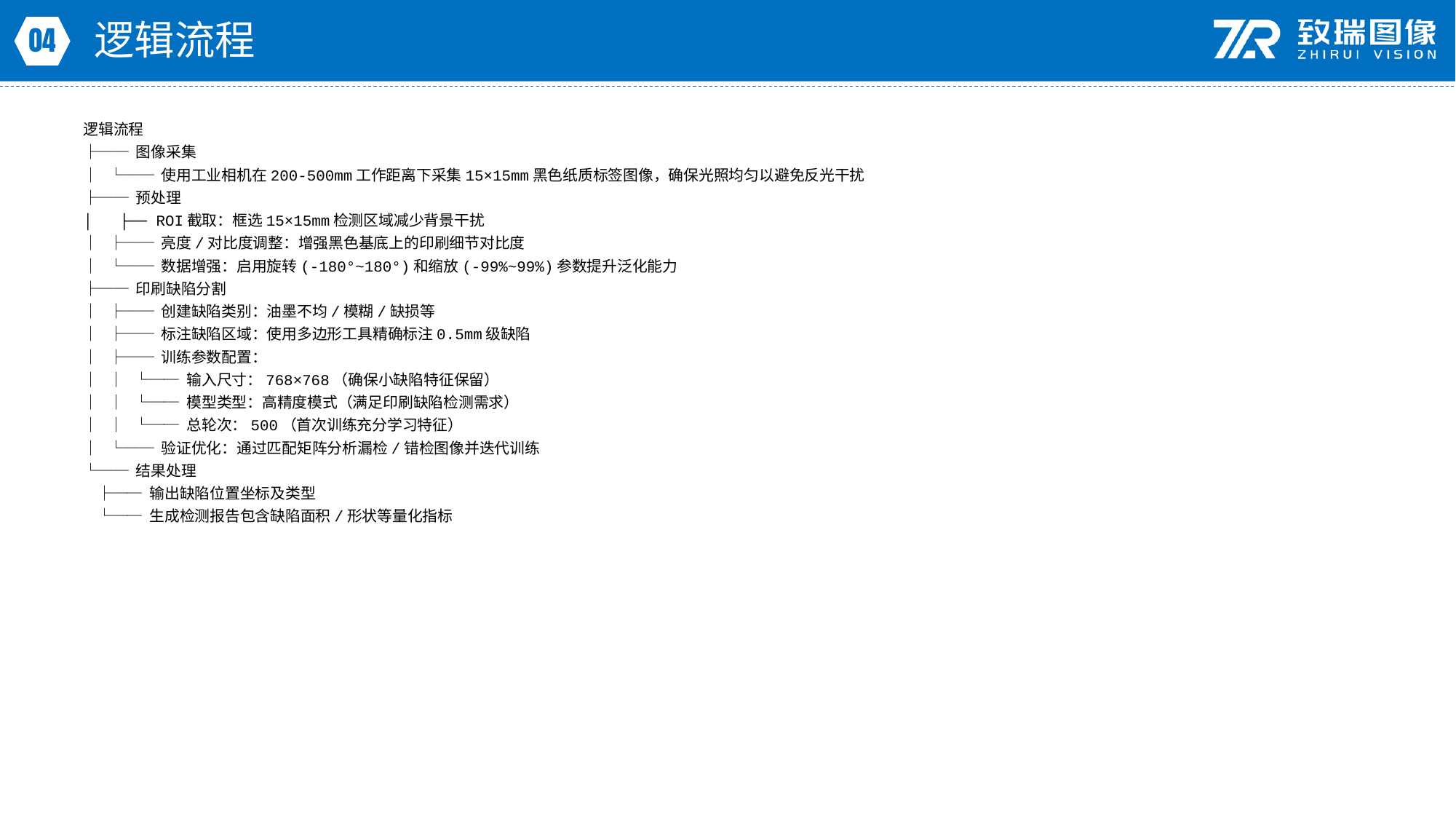

逻辑流程
04

逻辑流程
├── 图像采集
│   └── 使用工业相机在200-500mm工作距离下采集15×15mm黑色纸质标签图像，确保光照均匀以避免反光干扰
├── 预处理
│   ├── ROI截取：框选15×15mm检测区域减少背景干扰
│   ├── 亮度/对比度调整：增强黑色基底上的印刷细节对比度
│   └── 数据增强：启用旋转(-180°~180°)和缩放(-99%~99%)参数提升泛化能力
├── 印刷缺陷分割
│   ├── 创建缺陷类别：油墨不均/模糊/缺损等
│   ├── 标注缺陷区域：使用多边形工具精确标注0.5mm级缺陷
│   ├── 训练参数配置：
│   │   └── 输入尺寸：768×768（确保小缺陷特征保留）
│   │   └── 模型类型：高精度模式（满足印刷缺陷检测需求）
│   │   └── 总轮次：500（首次训练充分学习特征）
│   └── 验证优化：通过匹配矩阵分析漏检/错检图像并迭代训练
└── 结果处理
    ├── 输出缺陷位置坐标及类型
    └── 生成检测报告包含缺陷面积/形状等量化指标